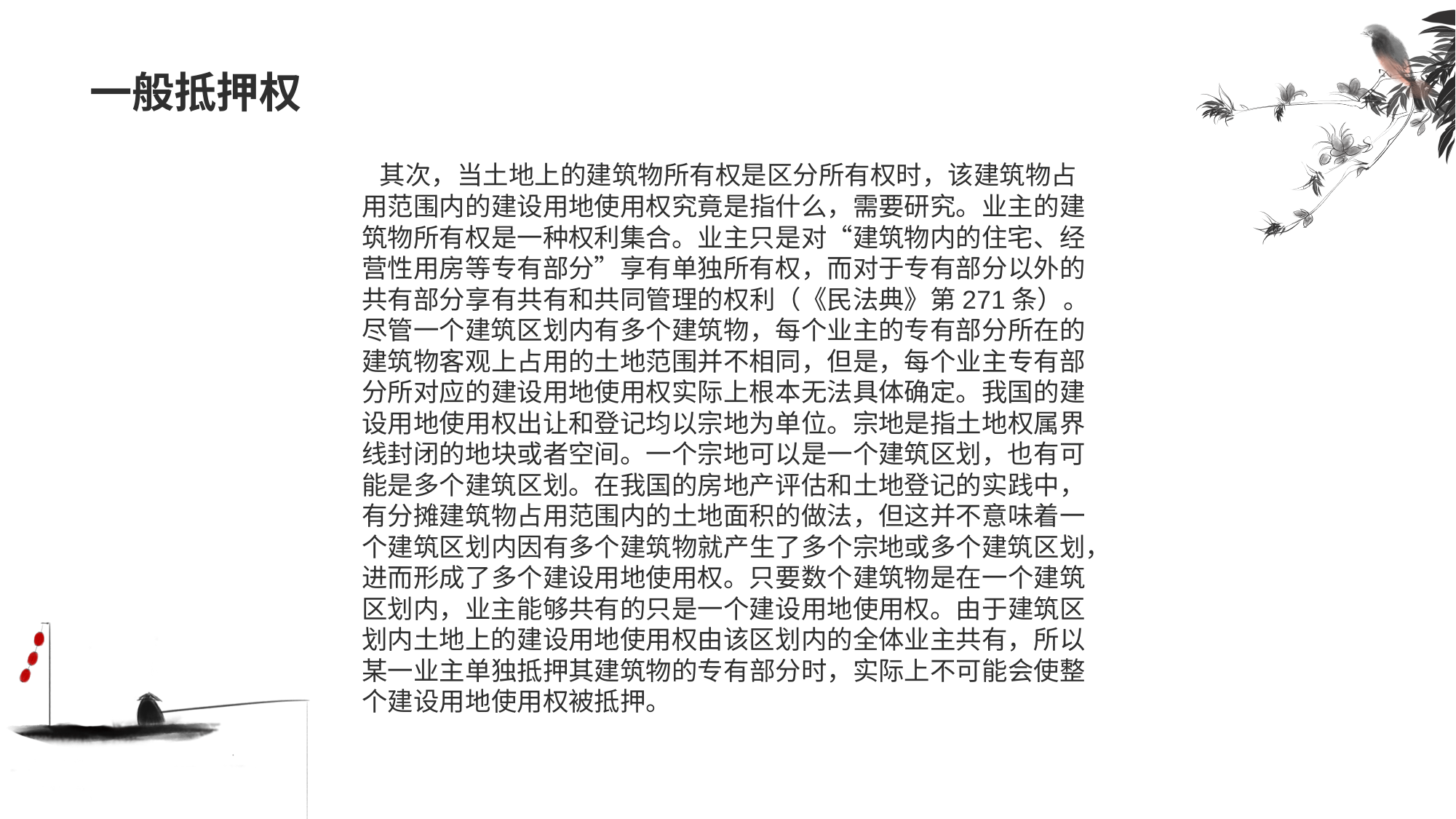

# 一般抵押权

  其次，当土地上的建筑物所有权是区分所有权时，该建筑物占用范围内的建设用地使用权究竟是指什么，需要研究。业主的建筑物所有权是一种权利集合。业主只是对“建筑物内的住宅、经营性用房等专有部分”享有单独所有权，而对于专有部分以外的共有部分享有共有和共同管理的权利（《民法典》第271条）。尽管一个建筑区划内有多个建筑物，每个业主的专有部分所在的建筑物客观上占用的土地范围并不相同，但是，每个业主专有部分所对应的建设用地使用权实际上根本无法具体确定。我国的建设用地使用权出让和登记均以宗地为单位。宗地是指土地权属界线封闭的地块或者空间。一个宗地可以是一个建筑区划，也有可能是多个建筑区划。在我国的房地产评估和土地登记的实践中，有分摊建筑物占用范围内的土地面积的做法，但这并不意味着一个建筑区划内因有多个建筑物就产生了多个宗地或多个建筑区划，进而形成了多个建设用地使用权。只要数个建筑物是在一个建筑区划内，业主能够共有的只是一个建设用地使用权。由于建筑区划内土地上的建设用地使用权由该区划内的全体业主共有，所以某一业主单独抵押其建筑物的专有部分时，实际上不可能会使整个建设用地使用权被抵押。
84